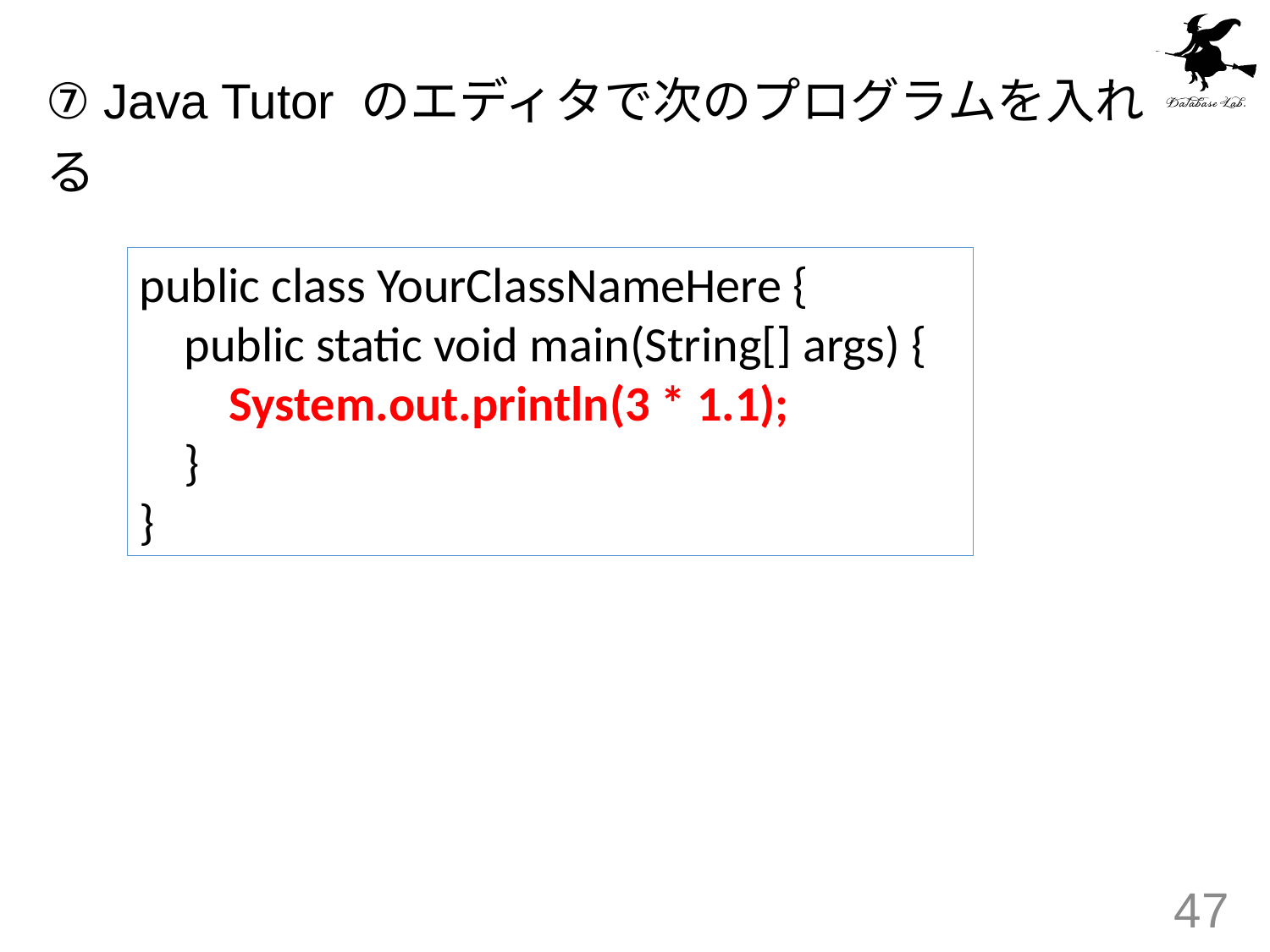

⑦ Java Tutor のエディタで次のプログラムを入れる

public class YourClassNameHere {
    public static void main(String[] args) {
        System.out.println(3 * 1.1);
    }
}
47